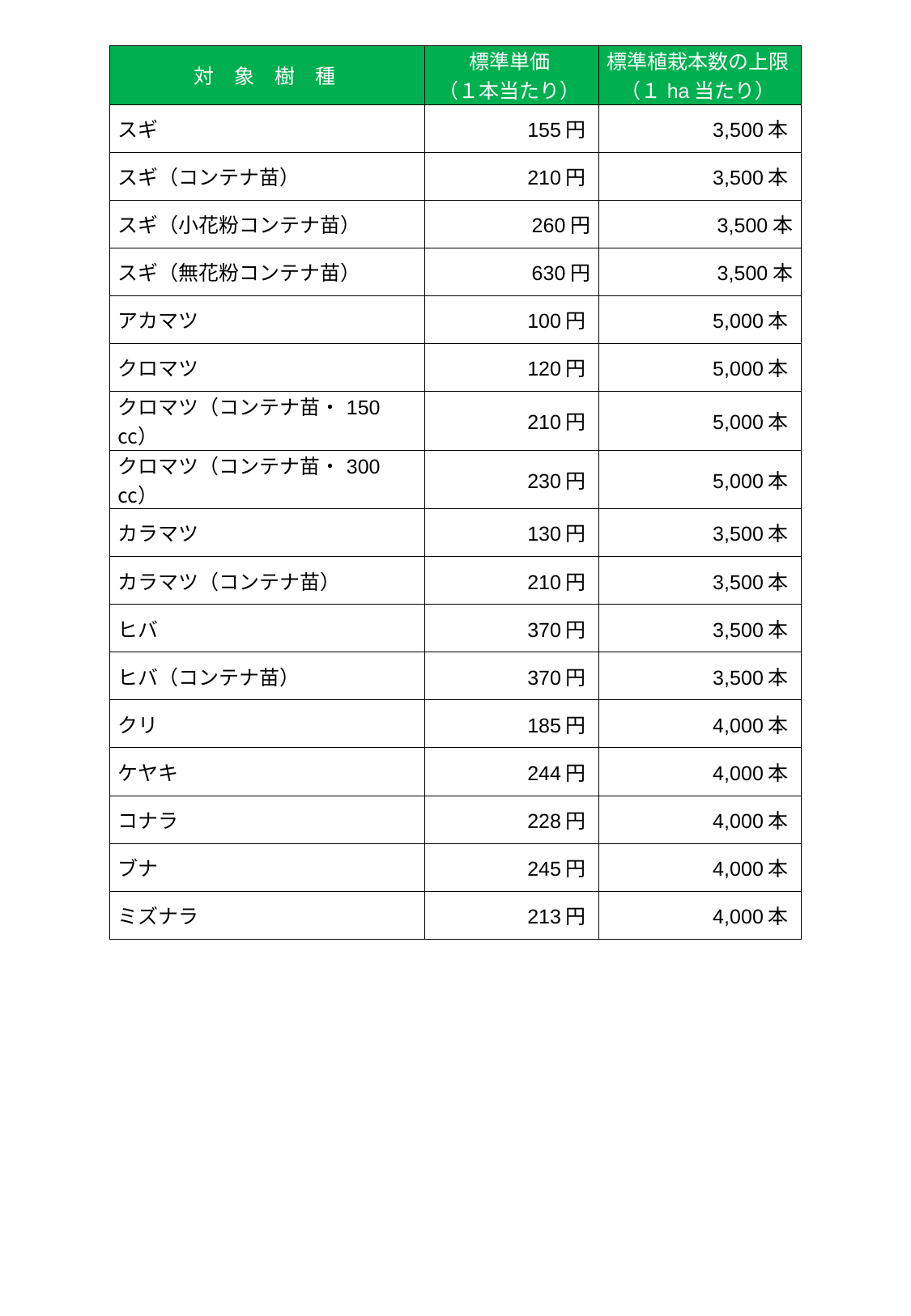

| 対　象　樹　種 | 標準単価 （１本当たり） | 標準植栽本数の上限 （１ha当たり） |
| --- | --- | --- |
| スギ | 155円 | 3,500本 |
| スギ（コンテナ苗） | 210円 | 3,500本 |
| スギ（小花粉コンテナ苗） | 260円 | 3,500本 |
| スギ（無花粉コンテナ苗） | 630円 | 3,500本 |
| アカマツ | 100円 | 5,000本 |
| クロマツ | 120円 | 5,000本 |
| クロマツ（コンテナ苗・150㏄） | 210円 | 5,000本 |
| クロマツ（コンテナ苗・300㏄） | 230円 | 5,000本 |
| カラマツ | 130円 | 3,500本 |
| カラマツ（コンテナ苗） | 210円 | 3,500本 |
| ヒバ | 370円 | 3,500本 |
| ヒバ（コンテナ苗） | 370円 | 3,500本 |
| クリ | 185円 | 4,000本 |
| ケヤキ | 244円 | 4,000本 |
| コナラ | 228円 | 4,000本 |
| ブナ | 245円 | 4,000本 |
| ミズナラ | 213円 | 4,000本 |